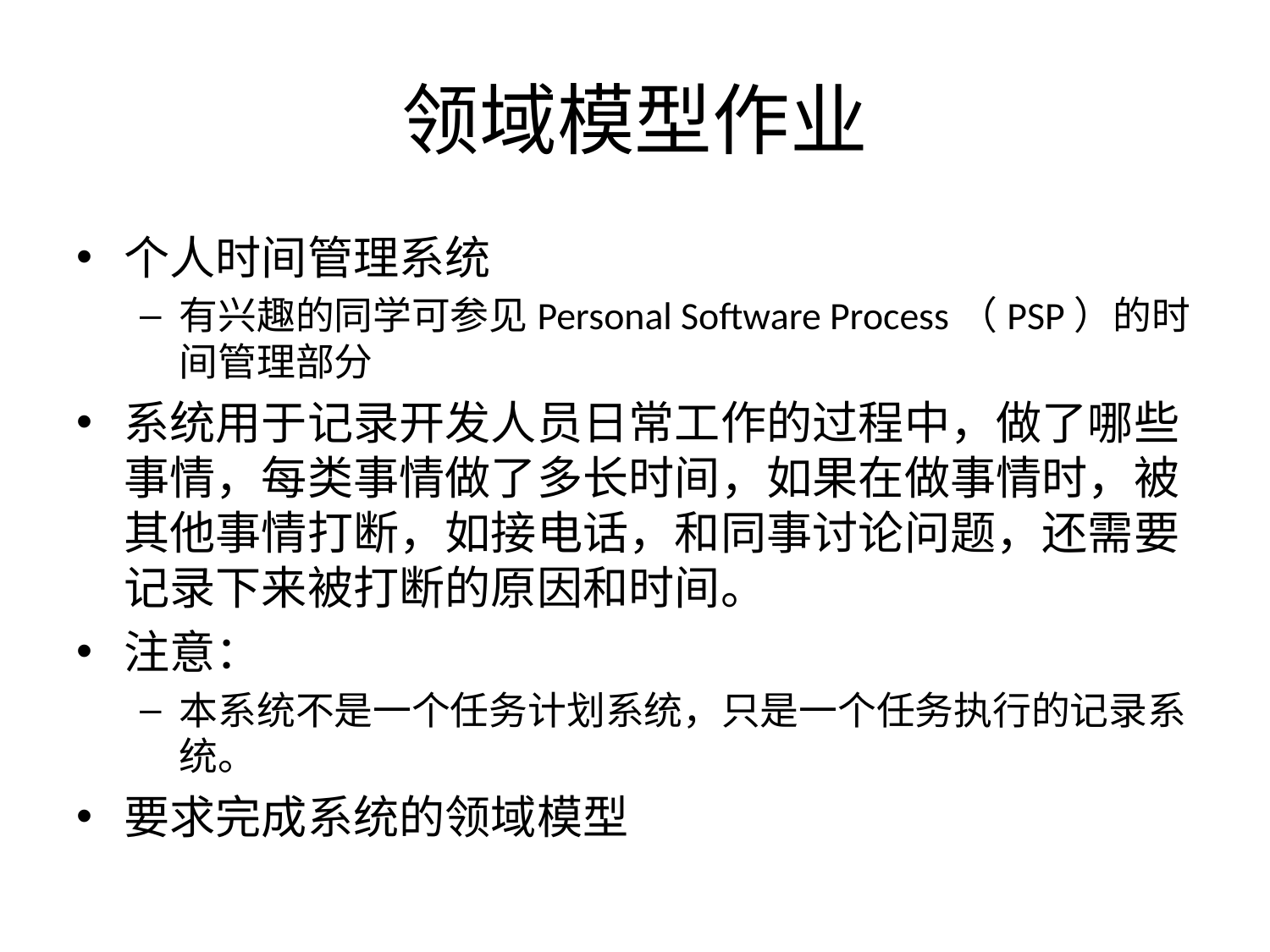

# 领域模型作业
个人时间管理系统
有兴趣的同学可参见Personal Software Process（PSP）的时间管理部分
系统用于记录开发人员日常工作的过程中，做了哪些事情，每类事情做了多长时间，如果在做事情时，被其他事情打断，如接电话，和同事讨论问题，还需要记录下来被打断的原因和时间。
注意：
本系统不是一个任务计划系统，只是一个任务执行的记录系统。
要求完成系统的领域模型